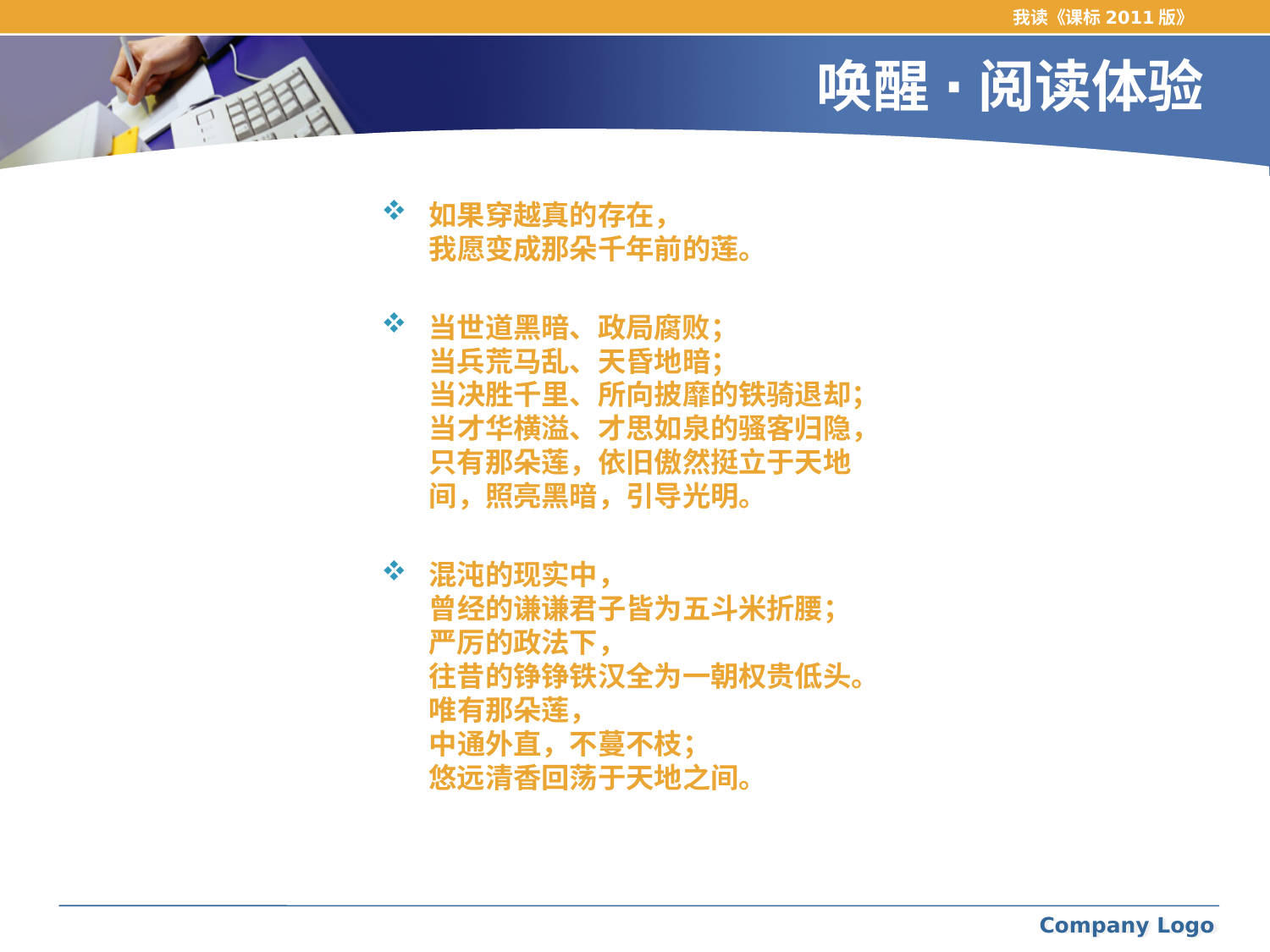

我读《课标2011版》
# 唤醒·阅读体验
如果穿越真的存在，
我愿变成那朵千年前的莲。

当世道黑暗、政局腐败；
当兵荒马乱、天昏地暗；
当决胜千里、所向披靡的铁骑退却；当才华横溢、才思如泉的骚客归隐，只有那朵莲，依旧傲然挺立于天地间，照亮黑暗，引导光明。

混沌的现实中，
曾经的谦谦君子皆为五斗米折腰；
严厉的政法下，
往昔的铮铮铁汉全为一朝权贵低头。唯有那朵莲，
中通外直，不蔓不枝；
悠远清香回荡于天地之间。

Company Logo